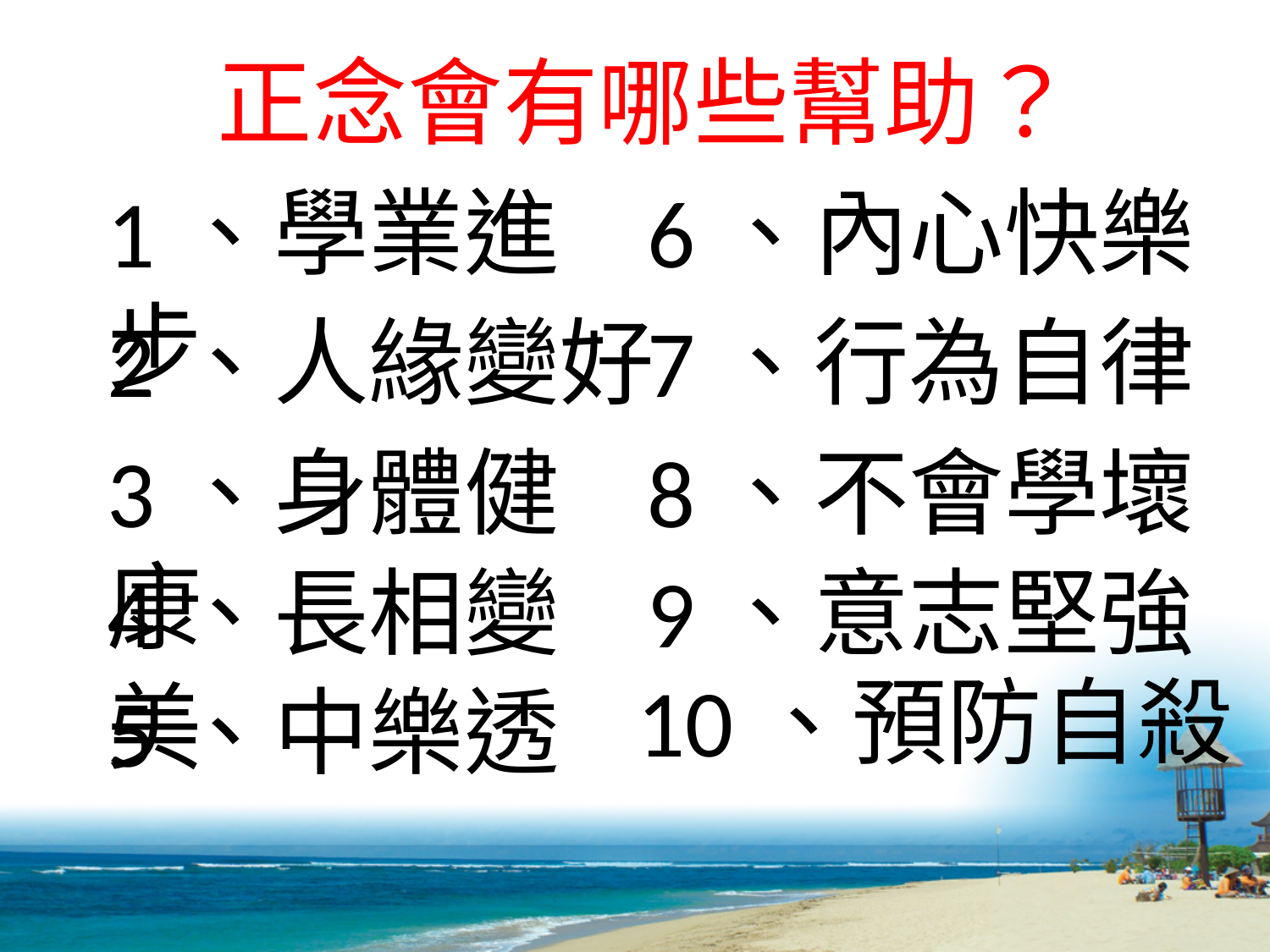

正念會有哪些幫助？
1、學業進步
6、內心快樂
2、人緣變好
7、行為自律
3、身體健康
8、不會學壞
4、長相變美
9、意志堅強
10、預防自殺
5、中樂透